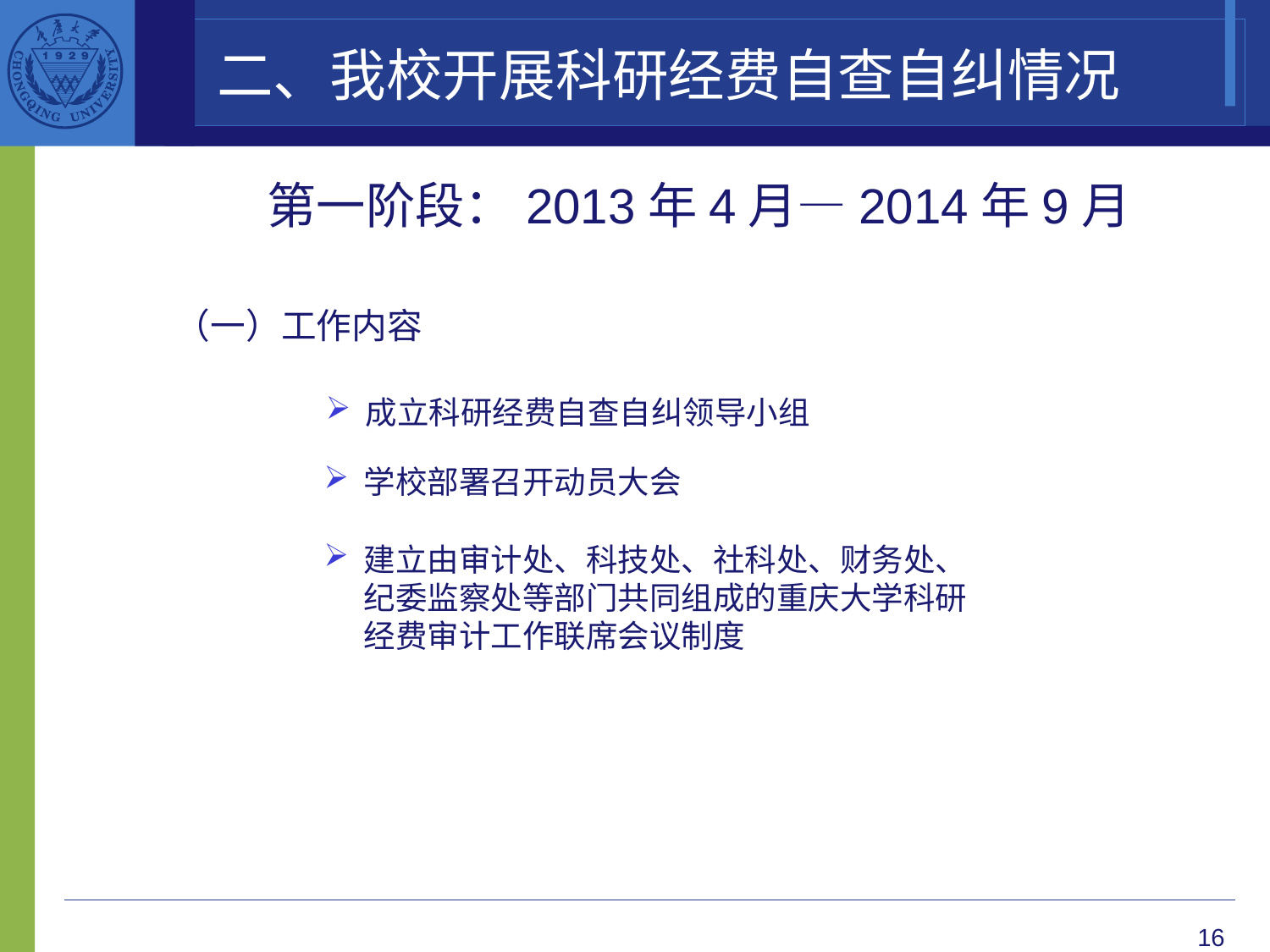

二、我校开展科研经费自查自纠情况
第一阶段：2013年4月—2014年9月
（一）工作内容
成立科研经费自查自纠领导小组
学校部署召开动员大会
建立由审计处、科技处、社科处、财务处、纪委监察处等部门共同组成的重庆大学科研经费审计工作联席会议制度
16